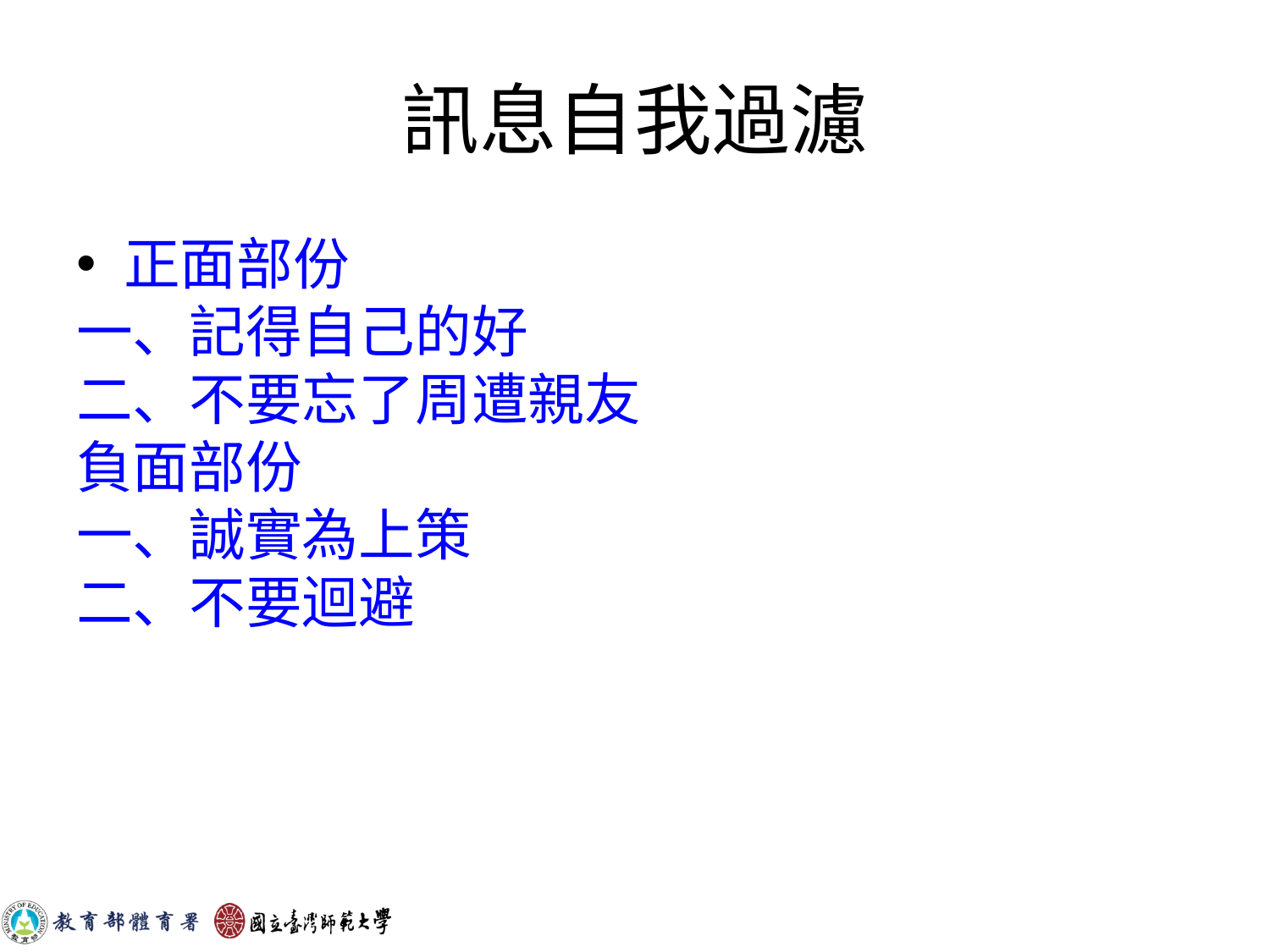

訊息自我過濾
正面部份
一、記得自己的好
二、不要忘了周遭親友
負面部份
一、誠實為上策
二、不要迴避